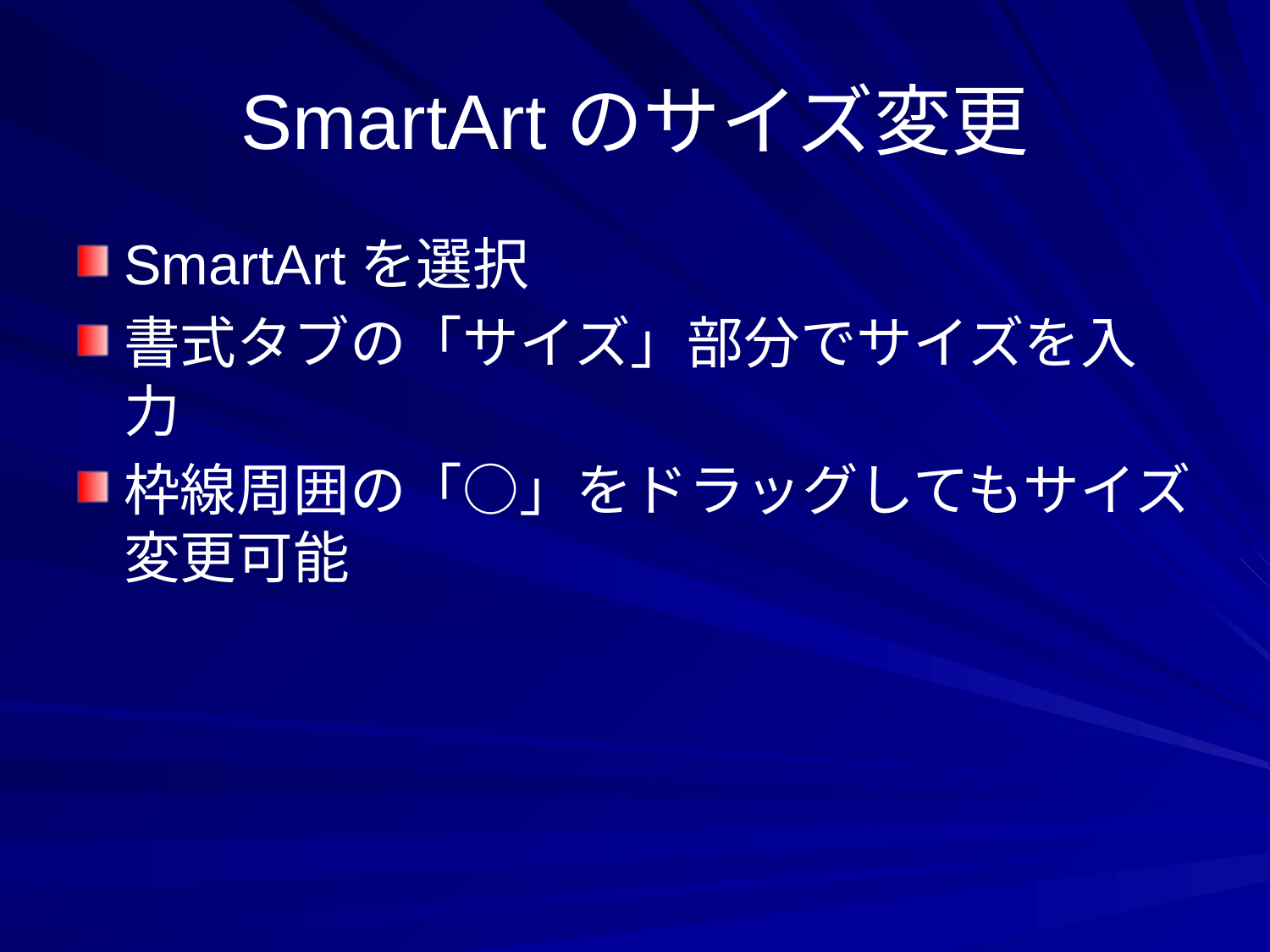

# SmartArtのサイズ変更
SmartArtを選択
書式タブの「サイズ」部分でサイズを入力
枠線周囲の「○」をドラッグしてもサイズ変更可能